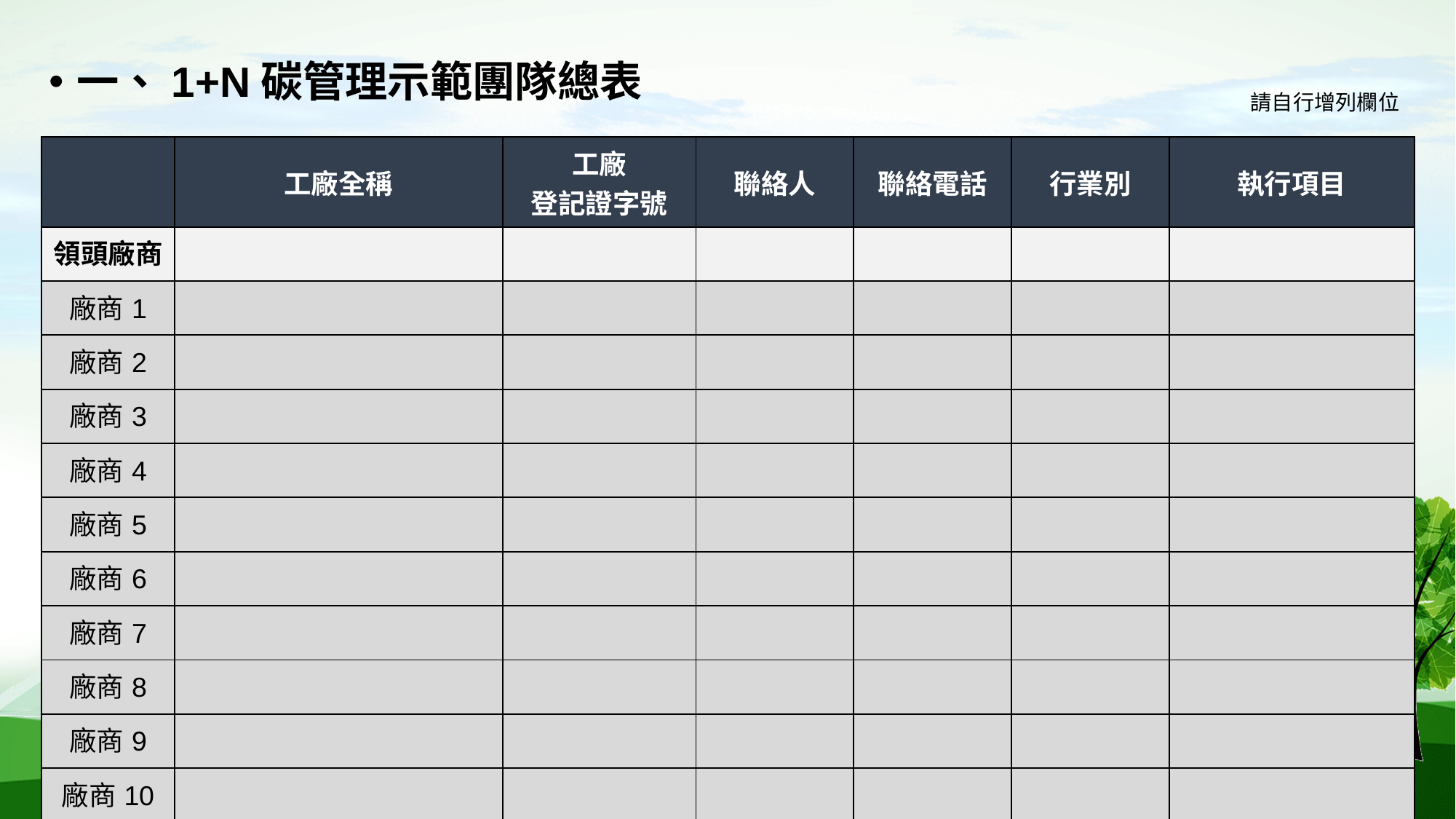

一、1+N碳管理示範團隊總表
請自行增列欄位
|  | 工廠全稱 | 工廠 登記證字號 | 聯絡人 | 聯絡電話 | 行業別 | 執行項目 |
| --- | --- | --- | --- | --- | --- | --- |
| 領頭廠商 |  |  |  |  |  |  |
| 廠商1 |  |  |  |  |  |  |
| 廠商2 |  |  |  |  |  |  |
| 廠商3 |  |  |  |  |  |  |
| 廠商4 |  |  |  |  |  |  |
| 廠商5 |  |  |  |  |  |  |
| 廠商6 |  |  |  |  |  |  |
| 廠商7 |  |  |  |  |  |  |
| 廠商8 |  |  |  |  |  |  |
| 廠商9 |  |  |  |  |  |  |
| 廠商10 |  |  |  |  |  |  |